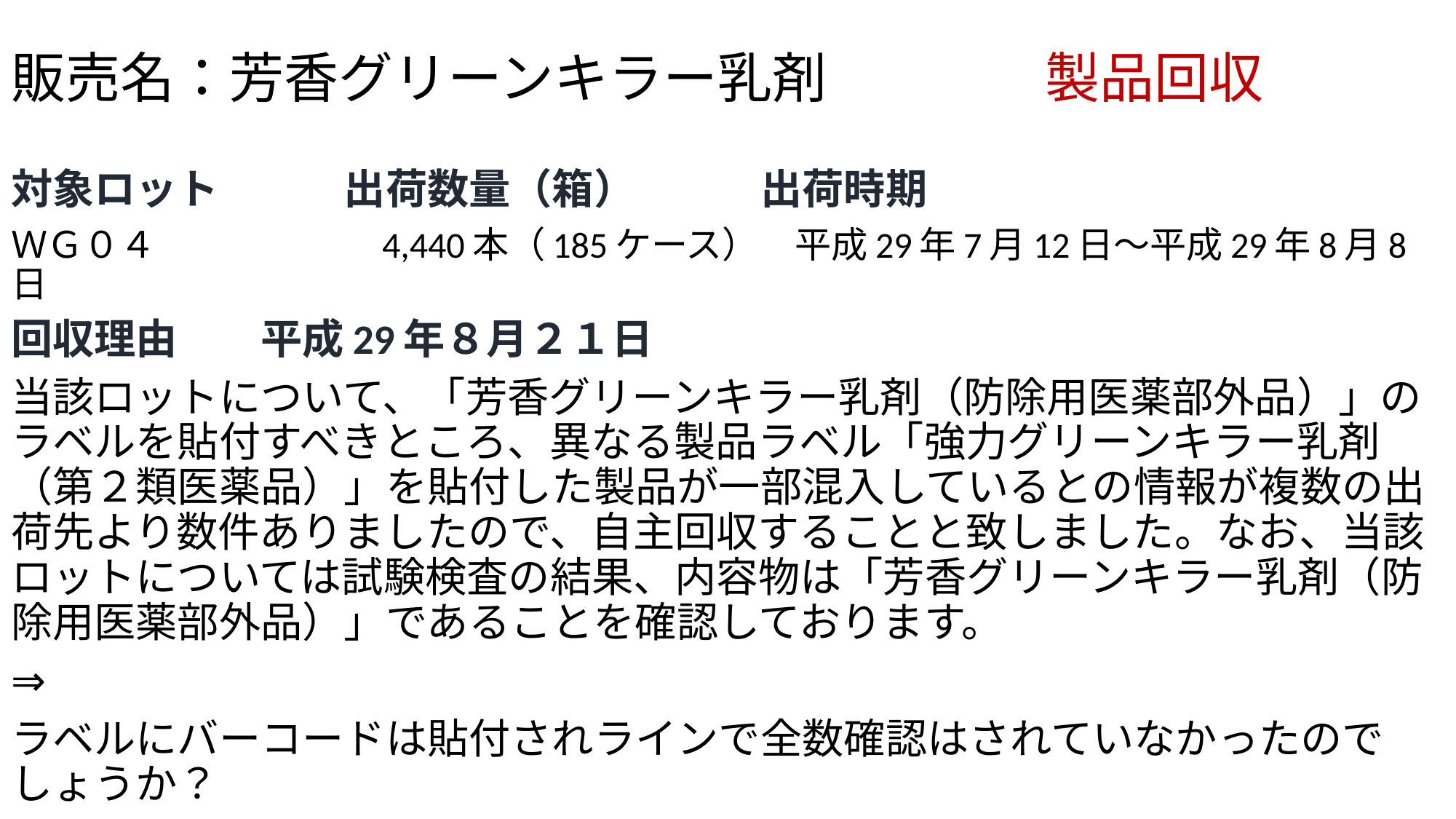

# 販売名：芳香グリーンキラー乳剤　　　　製品回収
対象ロット　　　出荷数量（箱）　　　出荷時期
ＷＧ０４　　　　　　4,440本（185ケース）　平成29年7月12日～平成29年8月8日
回収理由　　平成29年８月２１日
当該ロットについて、「芳香グリーンキラー乳剤（防除用医薬部外品）」のラベルを貼付すべきところ、異なる製品ラベル「強力グリーンキラー乳剤（第２類医薬品）」を貼付した製品が一部混入しているとの情報が複数の出荷先より数件ありましたので、自主回収することと致しました。なお、当該ロットについては試験検査の結果、内容物は「芳香グリーンキラー乳剤（防除用医薬部外品）」であることを確認しております。
⇒
ラベルにバーコードは貼付されラインで全数確認はされていなかったのでしょうか？